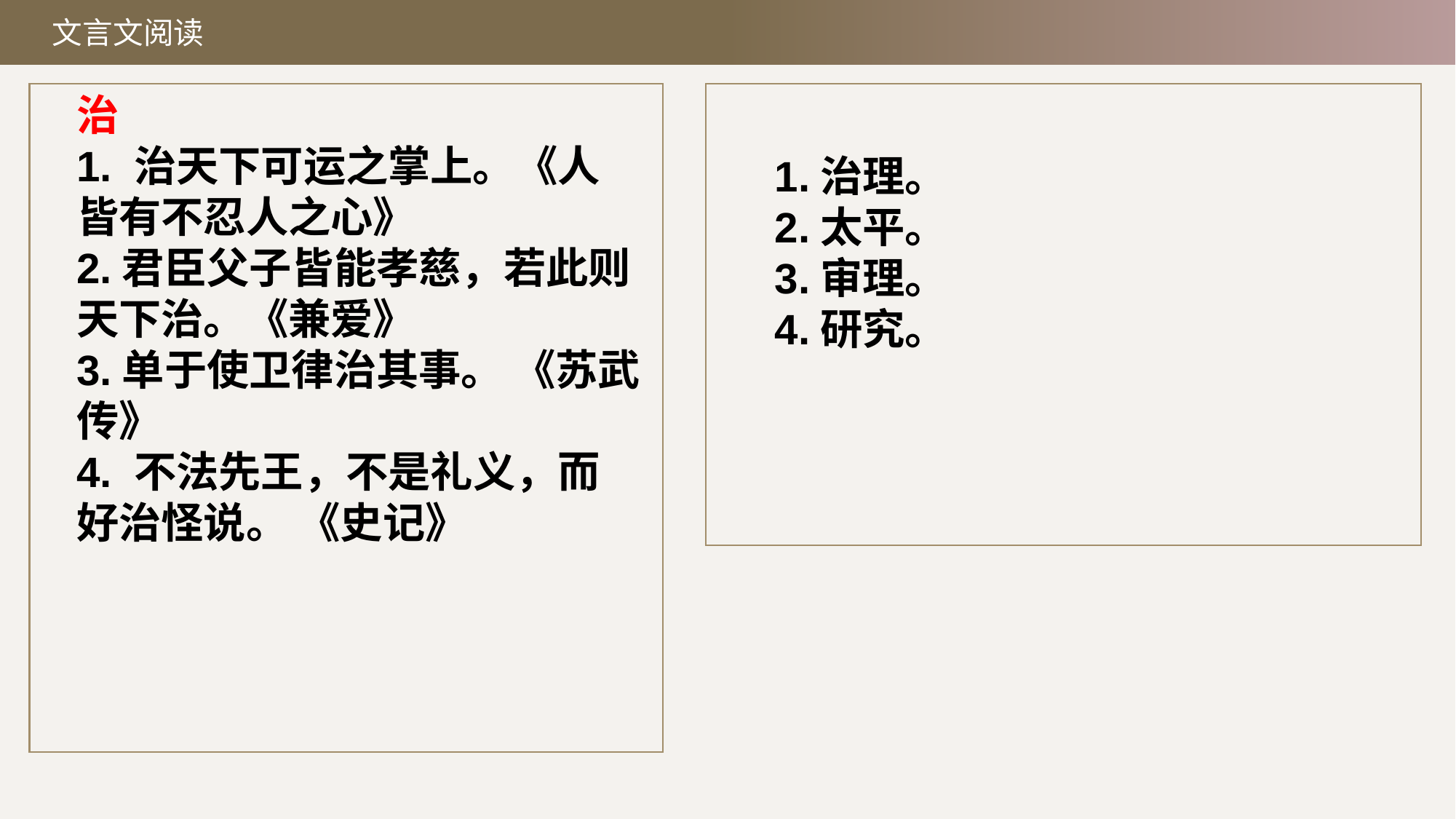

文言文阅读
治
1. 治天下可运之掌上。《人皆有不忍人之心》
2.君臣父子皆能孝慈，若此则天下治。《兼爱》
3.单于使卫律治其事。	《苏武传》
4. 不法先王，不是礼义，而好治怪说。 《史记》

1.治理。
2.太平。
3.审理。
4.研究。